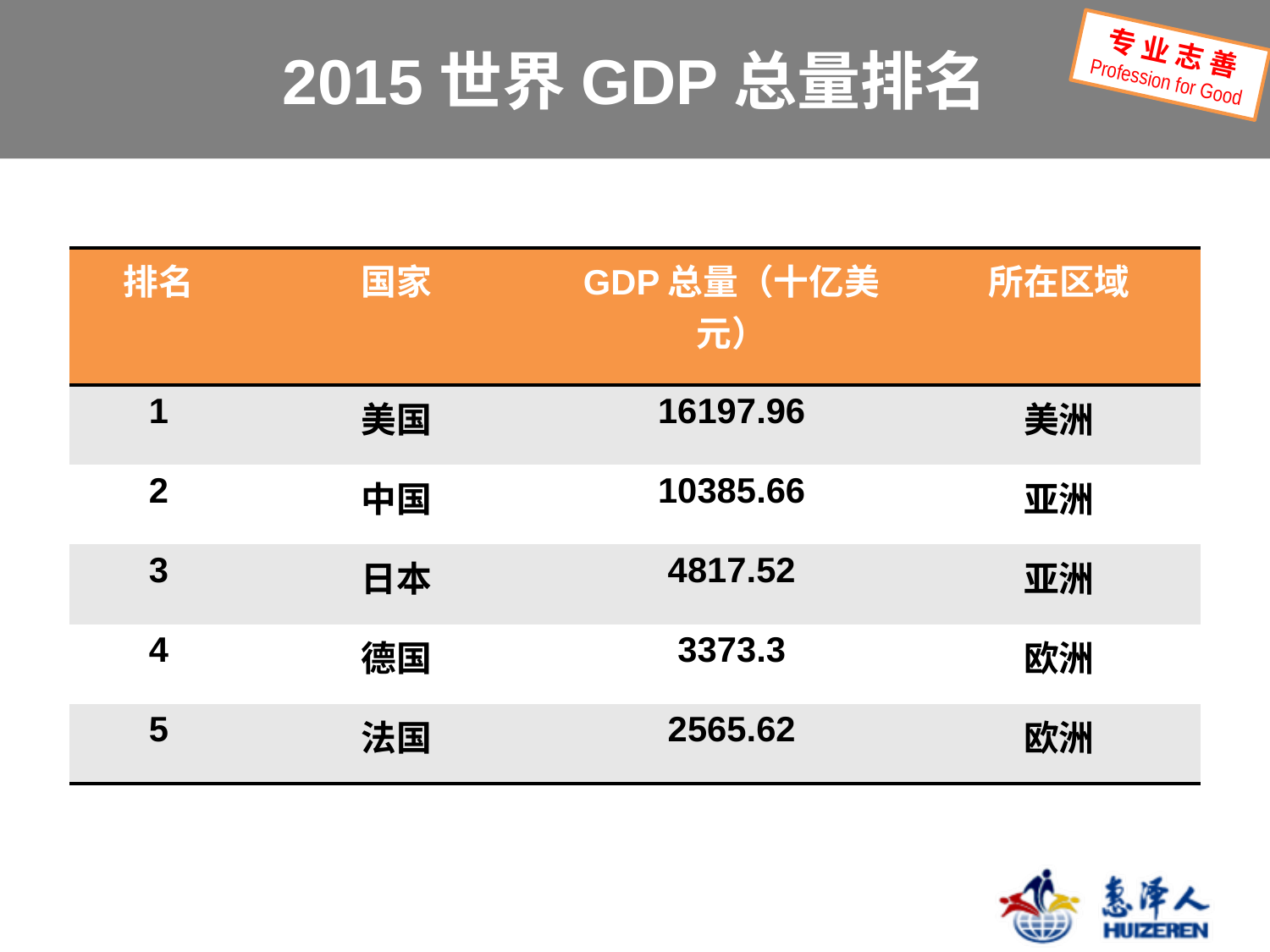

# 2015世界GDP总量排名
专 业 志 善
Profession for Good
| 排名 | 国家 | GDP总量（十亿美元） | 所在区域 |
| --- | --- | --- | --- |
| 1 | 美国 | 16197.96 | 美洲 |
| 2 | 中国 | 10385.66 | 亚洲 |
| 3 | 日本 | 4817.52 | 亚洲 |
| 4 | 德国 | 3373.3 | 欧洲 |
| 5 | 法国 | 2565.62 | 欧洲 |